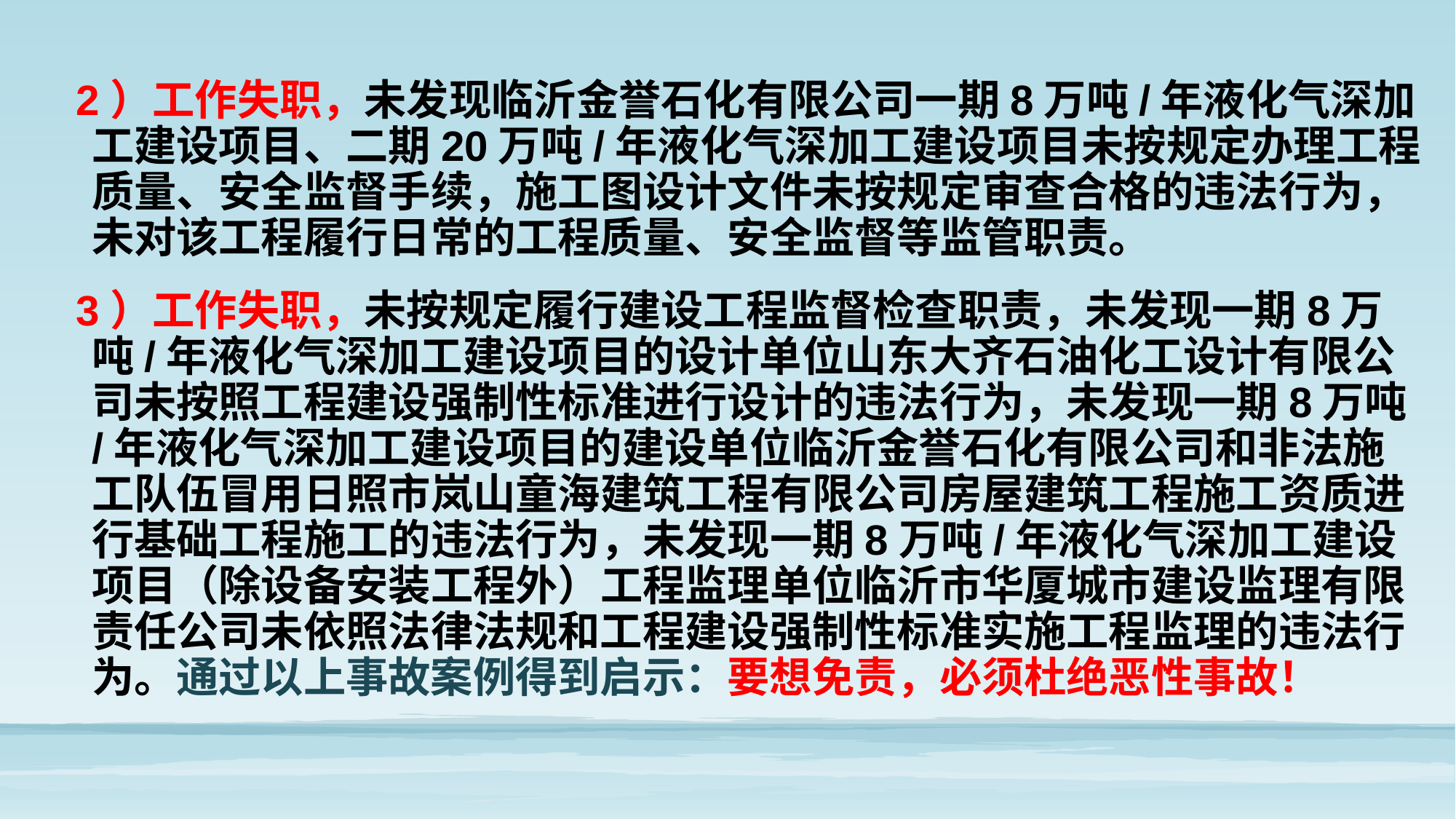

2）工作失职，未发现临沂金誉石化有限公司一期8万吨/年液化气深加工建设项目、二期20万吨/年液化气深加工建设项目未按规定办理工程质量、安全监督手续，施工图设计文件未按规定审查合格的违法行为，未对该工程履行日常的工程质量、安全监督等监管职责。
 3）工作失职，未按规定履行建设工程监督检查职责，未发现一期8万吨/年液化气深加工建设项目的设计单位山东大齐石油化工设计有限公司未按照工程建设强制性标准进行设计的违法行为，未发现一期8万吨/年液化气深加工建设项目的建设单位临沂金誉石化有限公司和非法施工队伍冒用日照市岚山童海建筑工程有限公司房屋建筑工程施工资质进行基础工程施工的违法行为，未发现一期8万吨/年液化气深加工建设项目（除设备安装工程外）工程监理单位临沂市华厦城市建设监理有限责任公司未依照法律法规和工程建设强制性标准实施工程监理的违法行为。通过以上事故案例得到启示：要想免责，必须杜绝恶性事故！